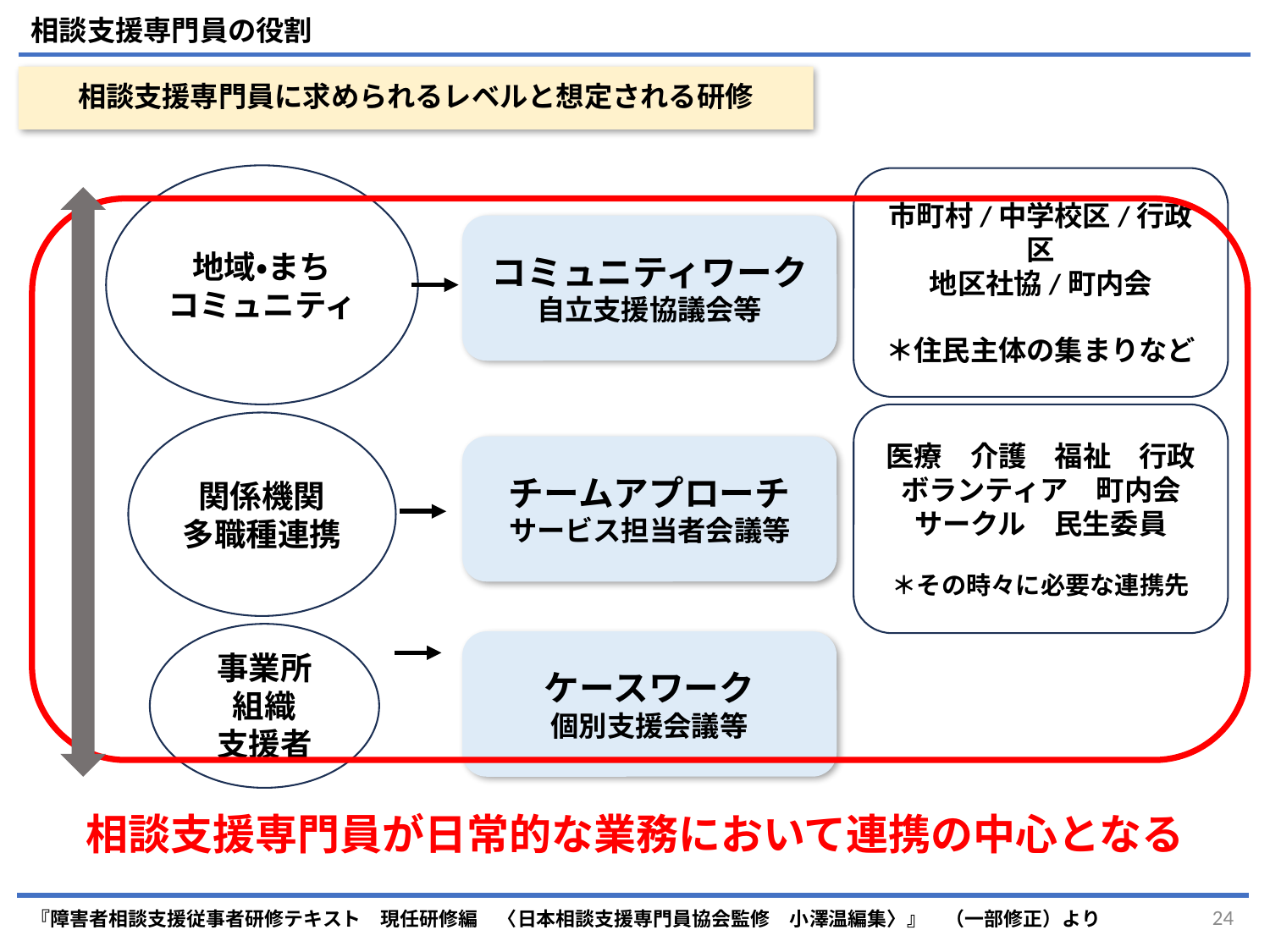

相談支援専門員の役割
# 相談支援専門員に求められるレベルと想定される研修
地域・まち
コミュニティ
市町村/中学校区/行政区
地区社協/町内会

＊住民主体の集まりなど

コミュニティワーク
自立支援協議会等
医療　介護　福祉　行政
ボランティア　町内会
サークル　民生委員

＊その時々に必要な連携先
関係機関
多職種連携
チームアプローチ
サービス担当者会議等
事業所
組織
支援者
ケースワーク
個別支援会議等
相談支援専門員が日常的な業務において連携の中心となる
『障害者相談支援従事者研修テキスト　現任研修編　〈日本相談支援専門員協会監修　小澤温編集〉』　（一部修正）より
24